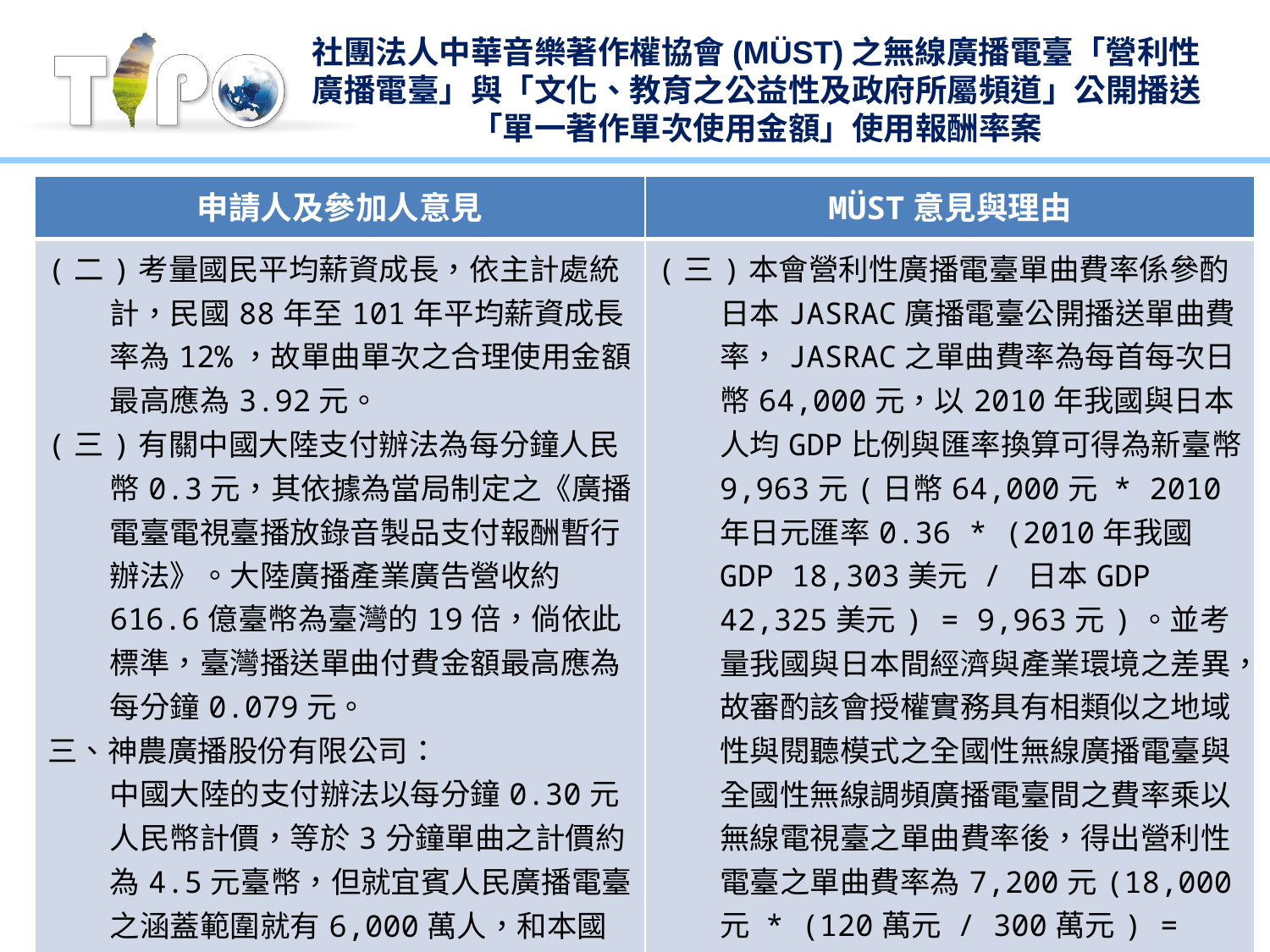

# 社團法人中華音樂著作權協會(MÜST)之無線廣播電臺「營利性廣播電臺」與「文化、教育之公益性及政府所屬頻道」公開播送「單一著作單次使用金額」使用報酬率案
| 申請人及參加人意見 | MÜST意見與理由 |
| --- | --- |
| (二)考量國民平均薪資成長，依主計處統計，民國88年至101年平均薪資成長率為12%，故單曲單次之合理使用金額最高應為3.92元。 (三)有關中國大陸支付辦法為每分鐘人民幣0.3元，其依據為當局制定之《廣播電臺電視臺播放錄音製品支付報酬暫行辦法》。大陸廣播產業廣告營收約616.6億臺幣為臺灣的19倍，倘依此標準，臺灣播送單曲付費金額最高應為每分鐘0.079元。 三、神農廣播股份有限公司： 中國大陸的支付辦法以每分鐘0.30元人民幣計價，等於3分鐘單曲之計價約為4.5元臺幣，但就宜賓人民廣播電臺之涵蓋範圍就有6,000萬人，和本國中功率電臺涵蓋範圍之差距天高地別。 | (三)本會營利性廣播電臺單曲費率係參酌日本JASRAC廣播電臺公開播送單曲費率，JASRAC之單曲費率為每首每次日幣64,000元，以2010年我國與日本人均GDP比例與匯率換算可得為新臺幣9,963元(日幣64,000元 \* 2010年日元匯率0.36 \* (2010年我國GDP 18,303美元 / 日本GDP 42,325美元) = 9,963元)。並考量我國與日本間經濟與產業環境之差異，故審酌該會授權實務具有相類似之地域性與閱聽模式之全國性無線廣播電臺與全國性無線調頻廣播電臺間之費率乘以無線電視臺之單曲費率後，得出營利性電臺之單曲費率為7,200元(18,000元 \* (120萬元 / 300萬元) = 7,200元)。 |
4